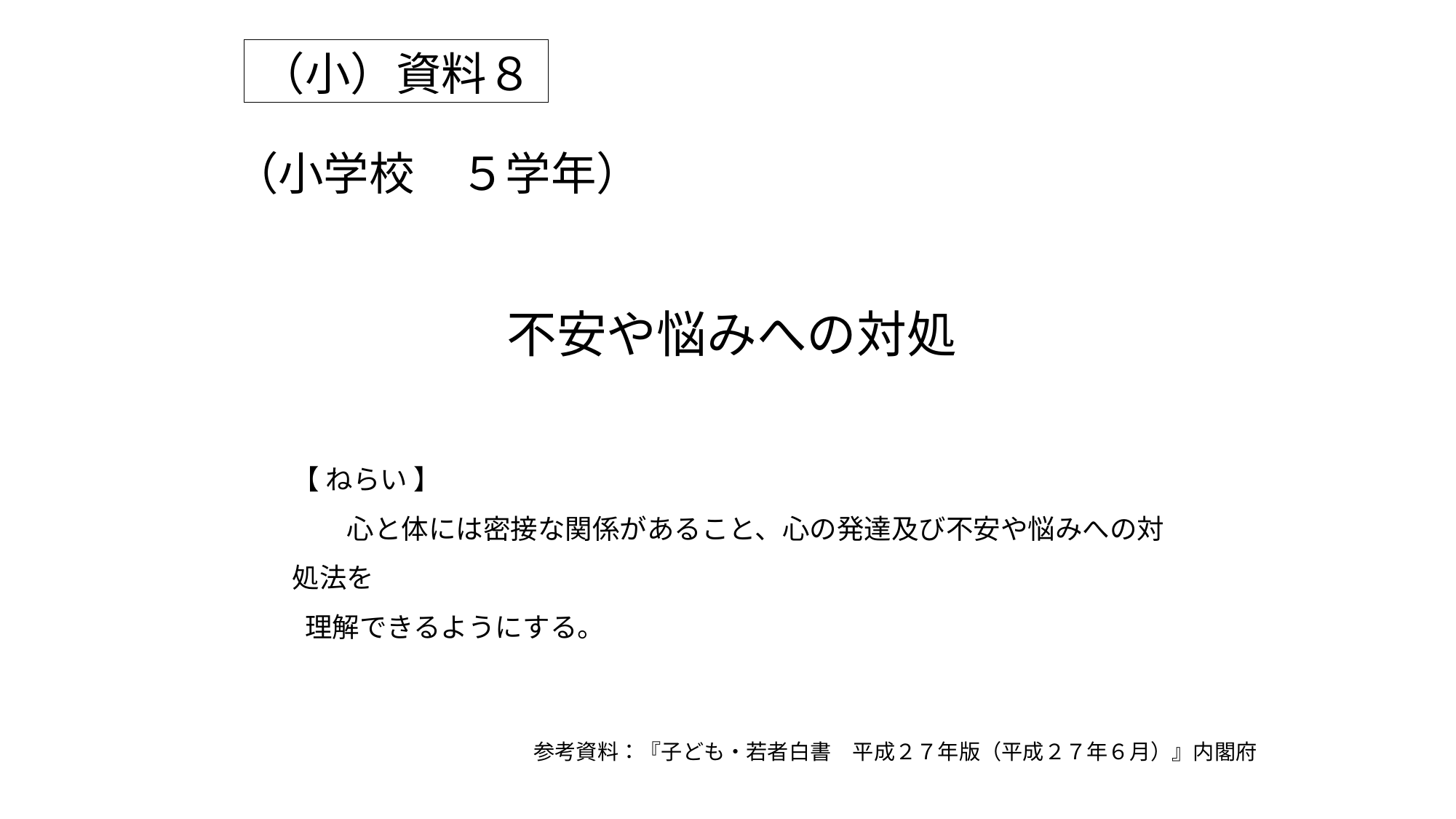

（小）資料８
# （小学校　５学年）
不安や悩みへの対処
【 ねらい 】
　　心と体には密接な関係があること、心の発達及び不安や悩みへの対処法を
 理解できるようにする。
参考資料：『子ども・若者白書　平成２７年版（平成２７年６月）』内閣府